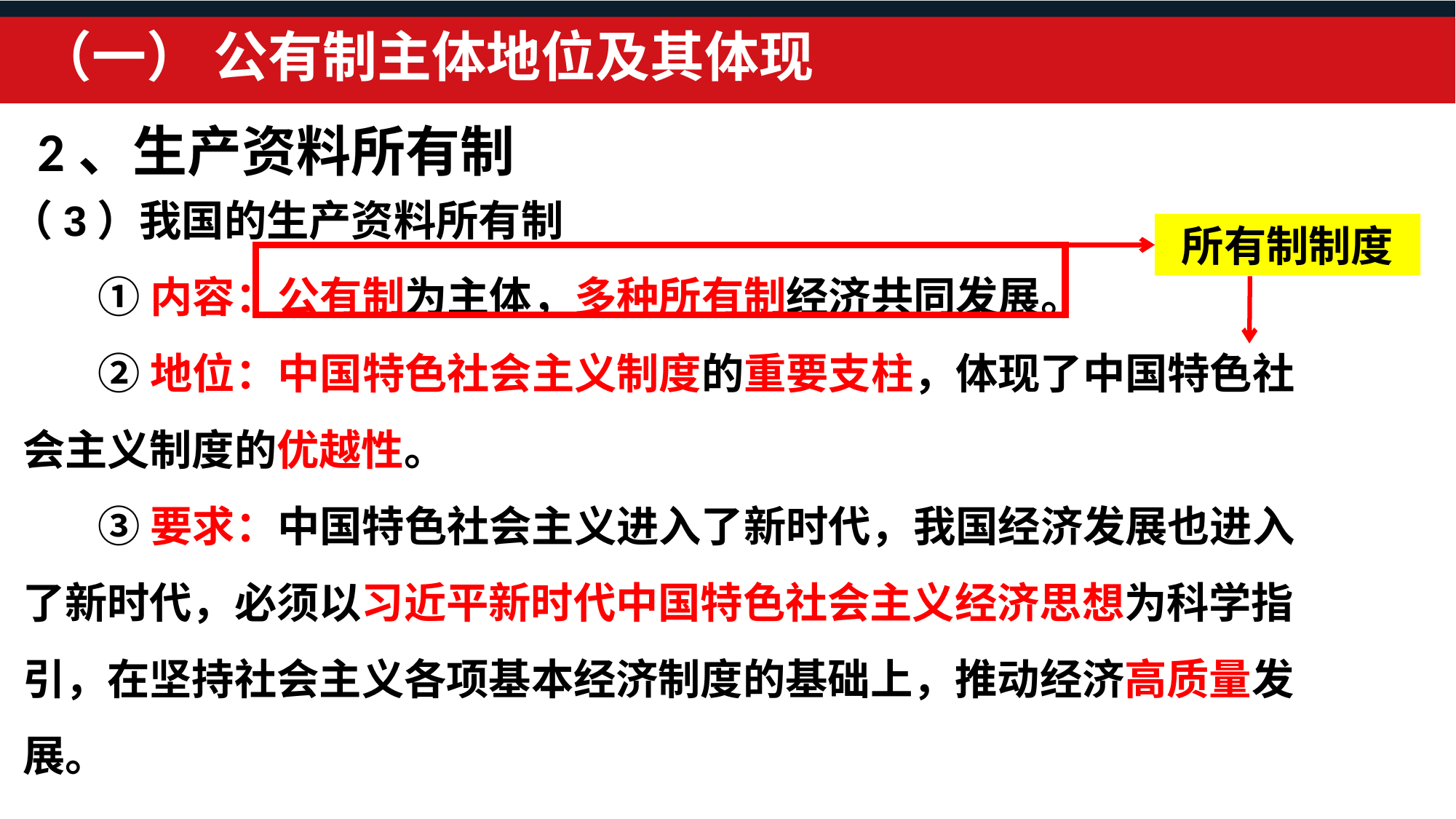

（一） 公有制主体地位及其体现
2、生产资料所有制
（3）我国的生产资料所有制
所有制制度
①内容：公有制为主体，多种所有制经济共同发展。
②地位：中国特色社会主义制度的重要支柱，体现了中国特色社会主义制度的优越性。
③要求：中国特色社会主义进入了新时代，我国经济发展也进入了新时代，必须以习近平新时代中国特色社会主义经济思想为科学指引，在坚持社会主义各项基本经济制度的基础上，推动经济高质量发展。